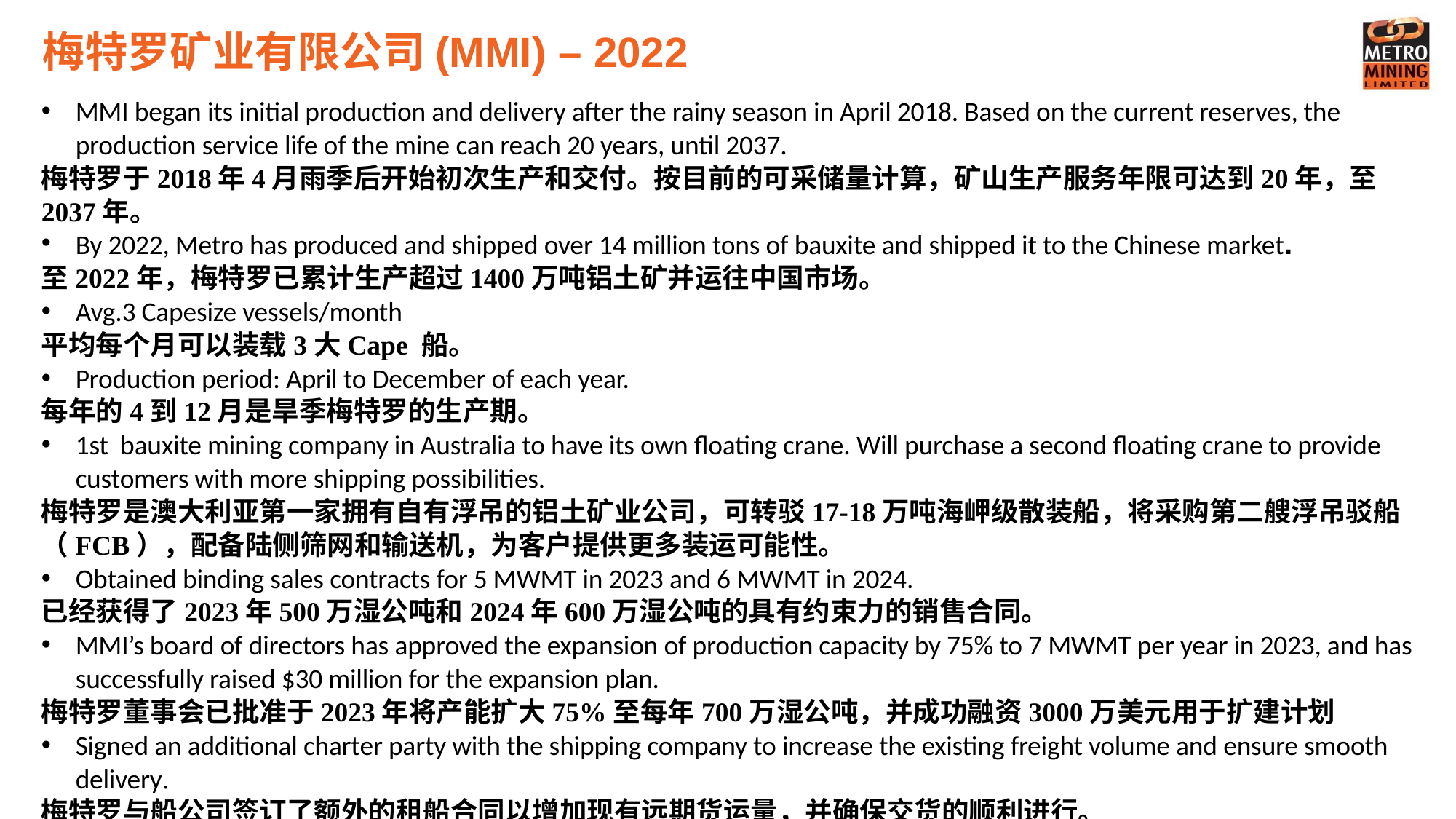

# 梅特罗矿业有限公司(MMI) – 2022
MMI began its initial production and delivery after the rainy season in April 2018. Based on the current reserves, the production service life of the mine can reach 20 years, until 2037.
梅特罗于2018年4月雨季后开始初次生产和交付。按目前的可采储量计算，矿山生产服务年限可达到20年，至2037年。
By 2022, Metro has produced and shipped over 14 million tons of bauxite and shipped it to the Chinese market.
至2022年，梅特罗已累计生产超过1400万吨铝土矿并运往中国市场。
Avg.3 Capesize vessels/month
平均每个月可以装载3大Cape 船。
Production period: April to December of each year.
每年的4到12月是旱季梅特罗的生产期。
1st  bauxite mining company in Australia to have its own floating crane. Will purchase a second floating crane to provide customers with more shipping possibilities.
梅特罗是澳大利亚第一家拥有自有浮吊的铝土矿业公司，可转驳17-18万吨海岬级散装船，将采购第二艘浮吊驳船（FCB），配备陆侧筛网和输送机，为客户提供更多装运可能性。
Obtained binding sales contracts for 5 MWMT in 2023 and 6 MWMT in 2024.
已经获得了2023年500万湿公吨和2024年600万湿公吨的具有约束力的销售合同。
MMI’s board of directors has approved the expansion of production capacity by 75% to 7 MWMT per year in 2023, and has successfully raised $30 million for the expansion plan.
梅特罗董事会已批准于2023年将产能扩大75%至每年700万湿公吨，并成功融资3000万美元用于扩建计划
Signed an additional charter party with the shipping company to increase the existing freight volume and ensure smooth delivery.
梅特罗与船公司签订了额外的租船合同以增加现有远期货运量，并确保交货的顺利进行。